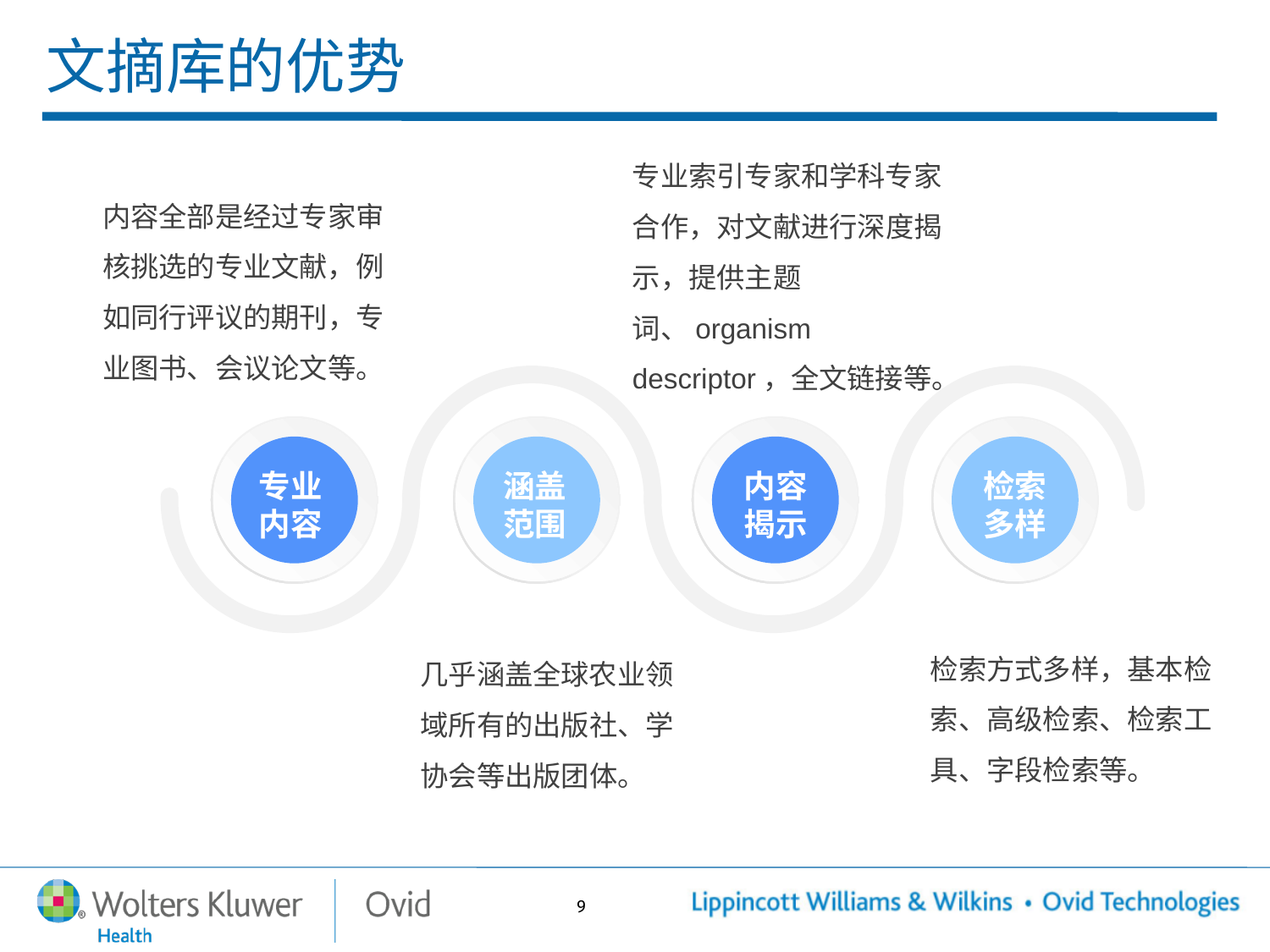

# 文摘库的优势

专业索引专家和学科专家合作，对文献进行深度揭示，提供主题词、organism descriptor，全文链接等。
单击此处添加标题

内容全部是经过专家审核挑选的专业文献，例如同行评议的期刊，专业图书、会议论文等。

专业内容

涵盖范围

内容揭示

检索多样
检索方式多样，基本检索、高级检索、检索工具、字段检索等。
几乎涵盖全球农业领域所有的出版社、学协会等出版团体。